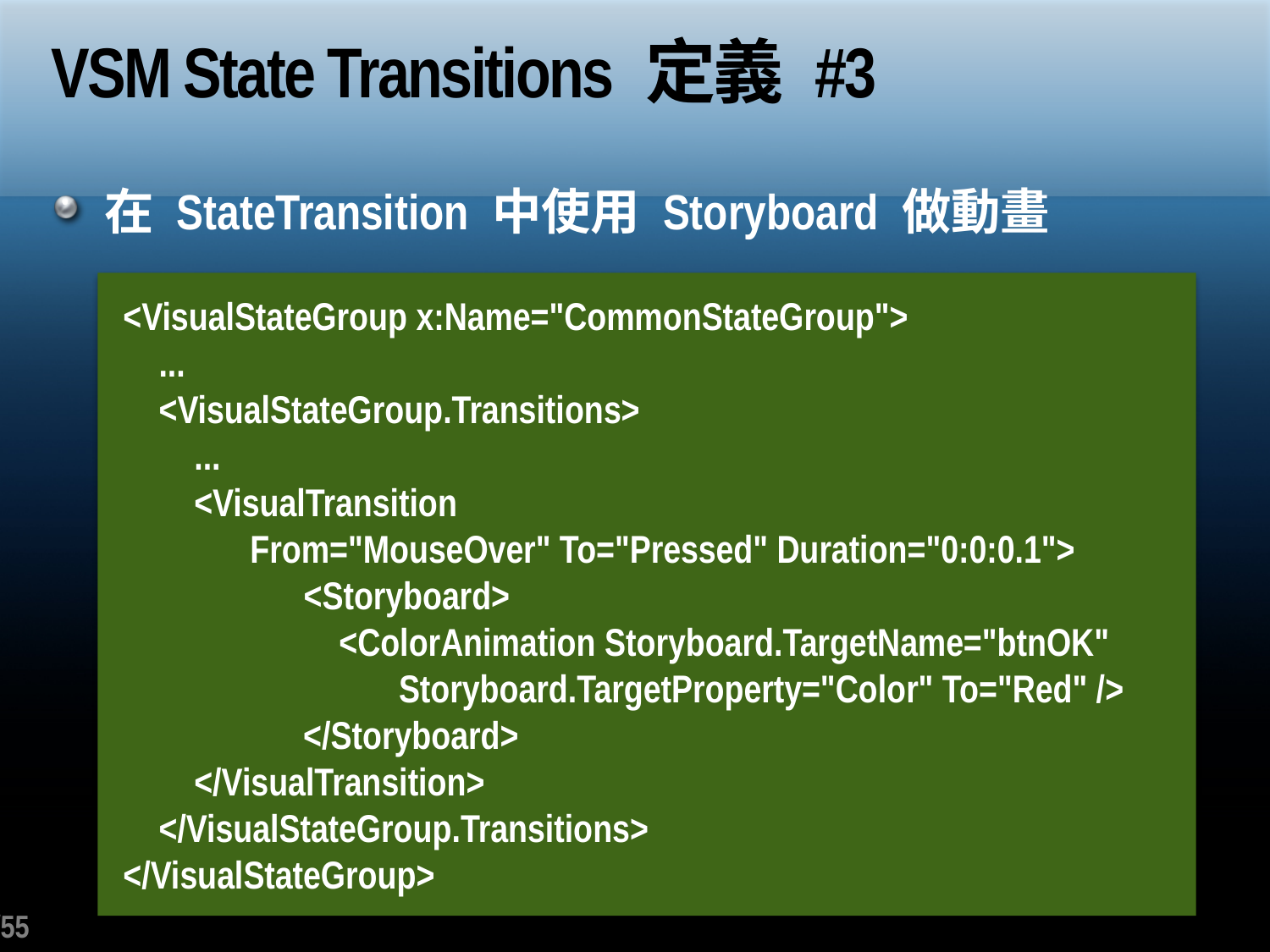

# VSM State Transitions 定義 #3
在 StateTransition 中使用 Storyboard 做動畫
<VisualStateGroup x:Name="CommonStateGroup">
    ...
    <VisualStateGroup.Transitions>
        ...
        <VisualTransition
	From="MouseOver" To="Pressed" Duration="0:0:0.1">
	      <Storyboard>
 	          <ColorAnimation Storyboard.TargetName="btnOK"
                               Storyboard.TargetProperty="Color" To="Red" />	      	      </Storyboard>
        </VisualTransition>
    </VisualStateGroup.Transitions>
</VisualStateGroup>